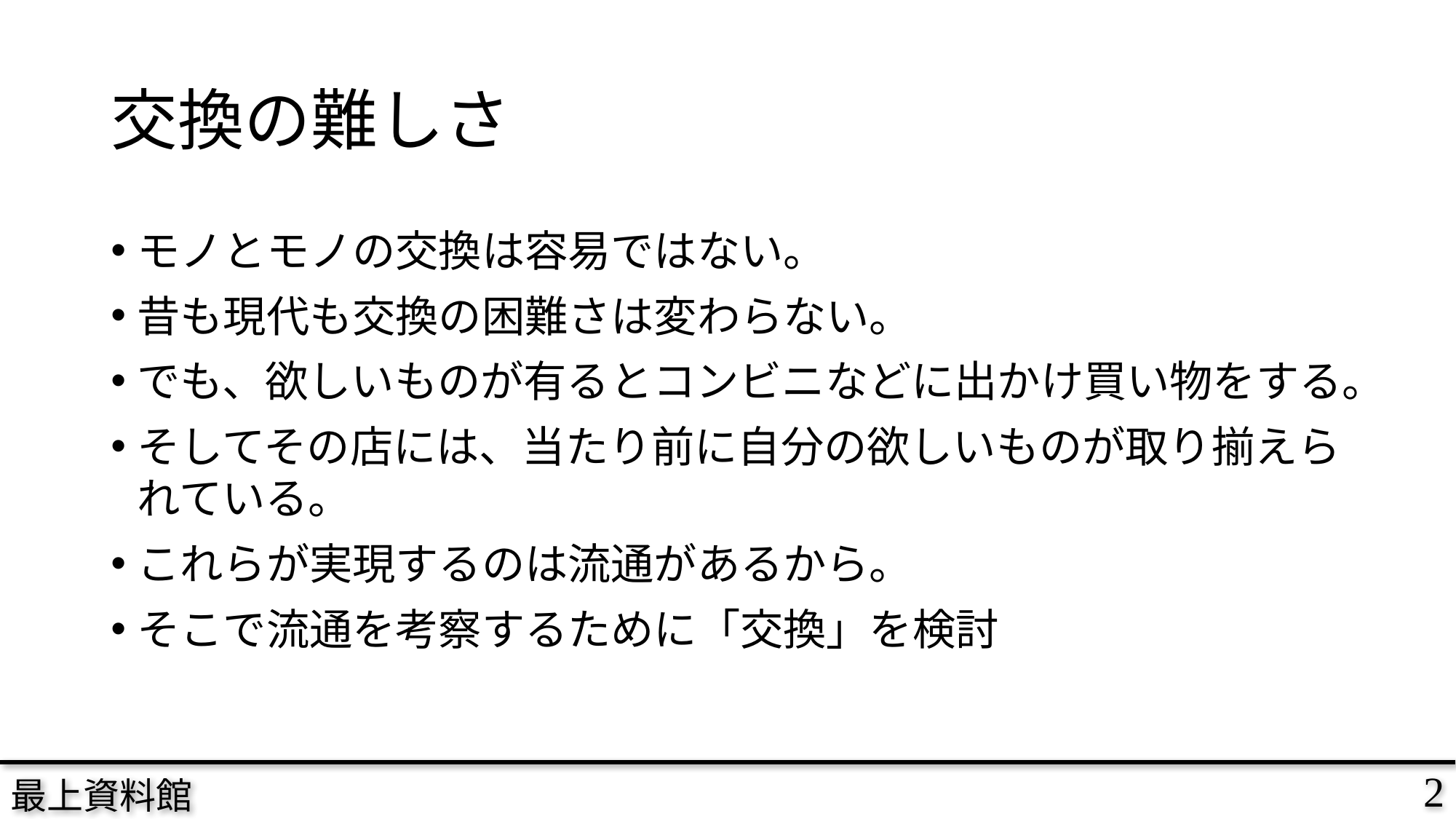

# 交換の難しさ
モノとモノの交換は容易ではない。
昔も現代も交換の困難さは変わらない。
でも、欲しいものが有るとコンビニなどに出かけ買い物をする。
そしてその店には、当たり前に自分の欲しいものが取り揃えられている。
これらが実現するのは流通があるから。
そこで流通を考察するために「交換」を検討